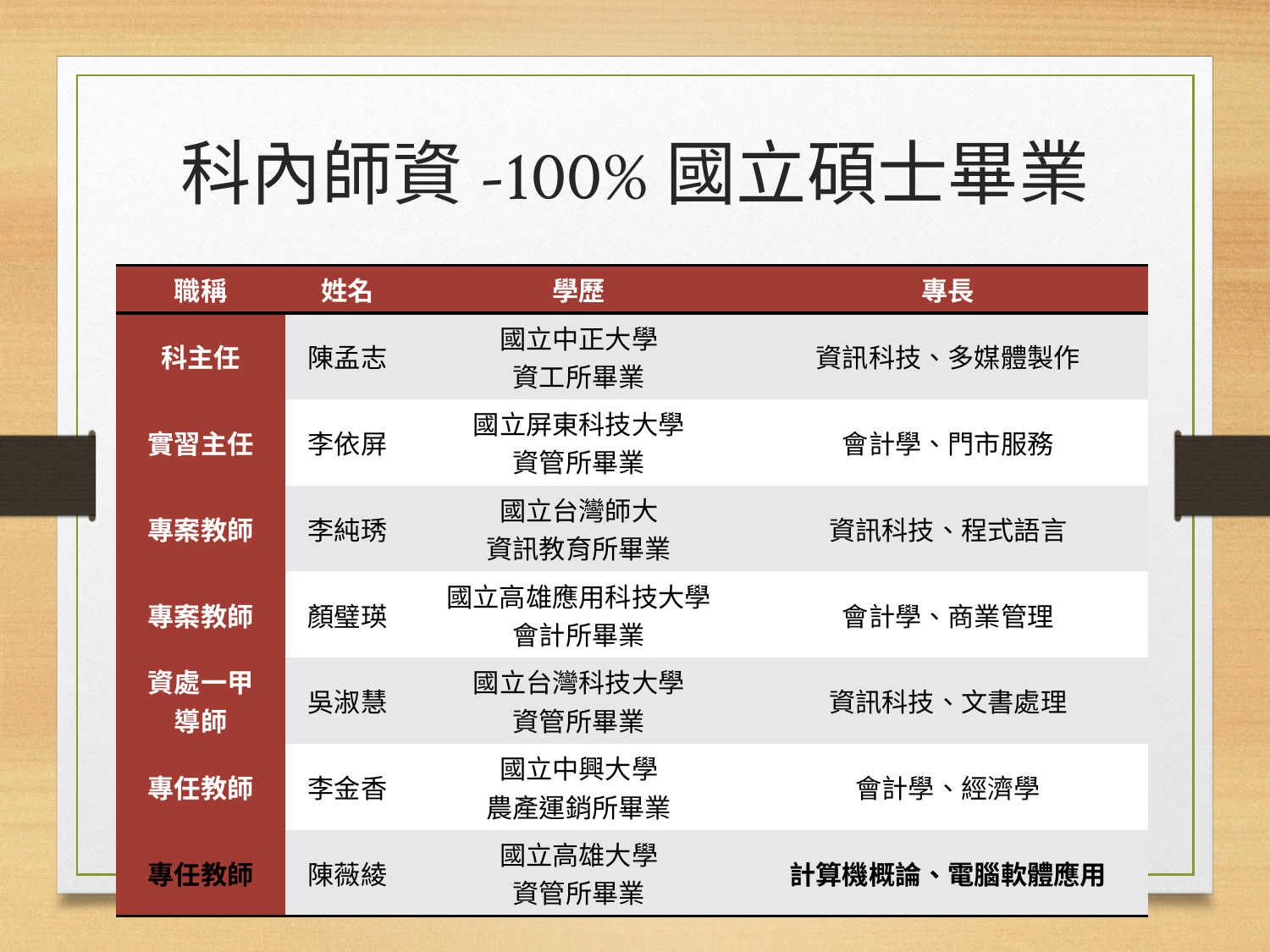

# 科內師資-100%國立碩士畢業
| 職稱 | 姓名 | 學歷 | 專長 |
| --- | --- | --- | --- |
| 科主任 | 陳孟志 | 國立中正大學 資工所畢業 | 資訊科技、多媒體製作 |
| 實習主任 | 李依屏 | 國立屏東科技大學 資管所畢業 | 會計學、門市服務 |
| 專案教師 | 李純琇 | 國立台灣師大 資訊教育所畢業 | 資訊科技、程式語言 |
| 專案教師 | 顏璧瑛 | 國立高雄應用科技大學 會計所畢業 | 會計學、商業管理 |
| 資處一甲 導師 | 吳淑慧 | 國立台灣科技大學 資管所畢業 | 資訊科技、文書處理 |
| 專任教師 | 李金香 | 國立中興大學 農產運銷所畢業 | 會計學、經濟學 |
| 專任教師 | 陳薇綾 | 國立高雄大學 資管所畢業 | 計算機概論、電腦軟體應用 |
61